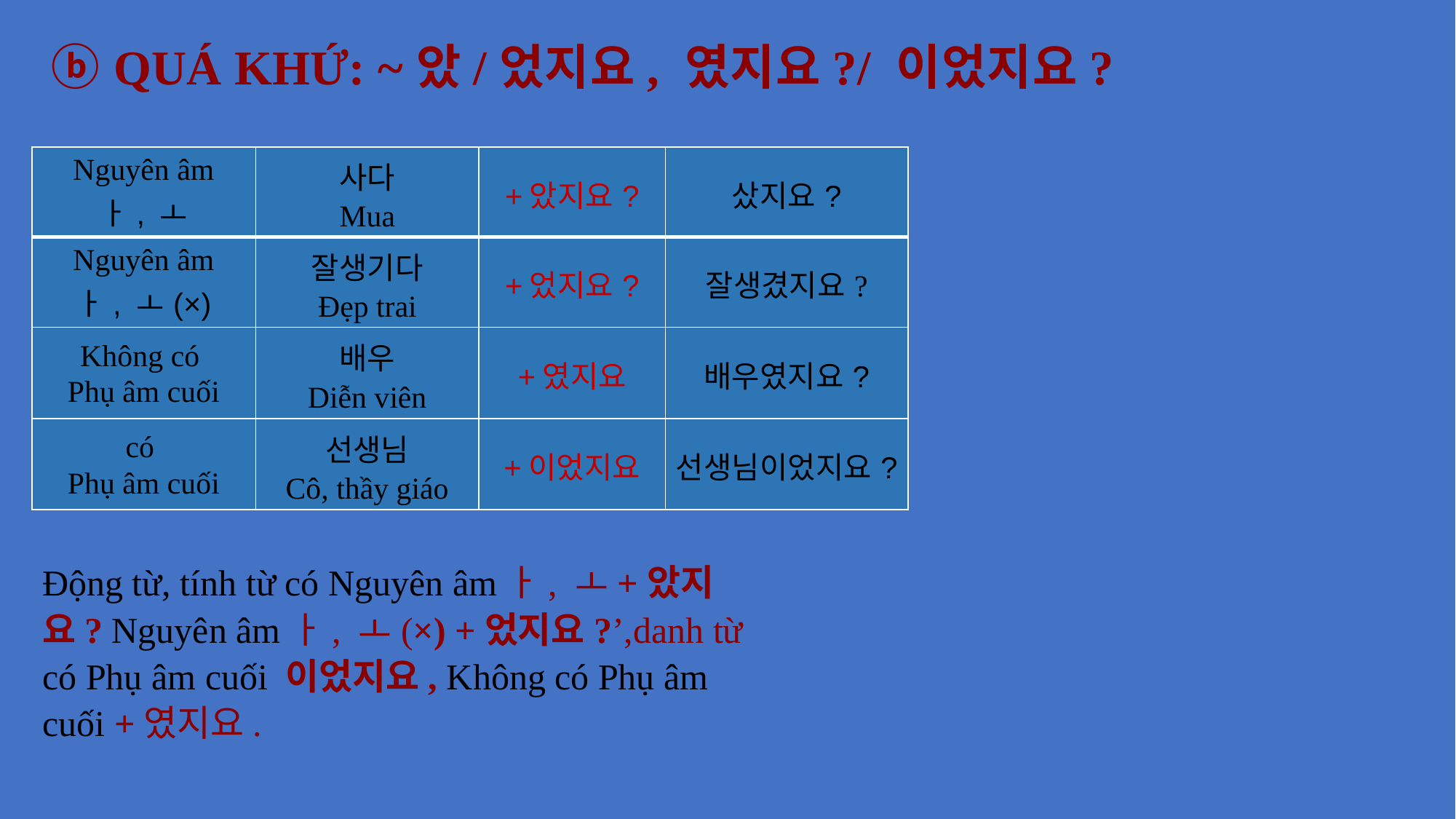

ⓑ QUÁ KHỨ: ~았/었지요, 였지요?/ 이었지요?
| Nguyên âm ㅏ, ㅗ | 사다 Mua | +았지요? | 샀지요? |
| --- | --- | --- | --- |
| Nguyên âm ㅏ, ㅗ(×) | 잘생기다 Đẹp trai | +었지요? | 잘생겼지요? |
| Không có Phụ âm cuối | 배우 Diễn viên | +였지요 | 배우였지요? |
| có Phụ âm cuối | 선생님 Cô, thầy giáo | +이었지요 | 선생님이었지요? |
Động từ, tính từ có Nguyên âmㅏ, ㅗ+았지요? Nguyên âmㅏ, ㅗ(×) +었지요?’,danh từ có Phụ âm cuối 이었지요, Không có Phụ âm cuối +였지요.